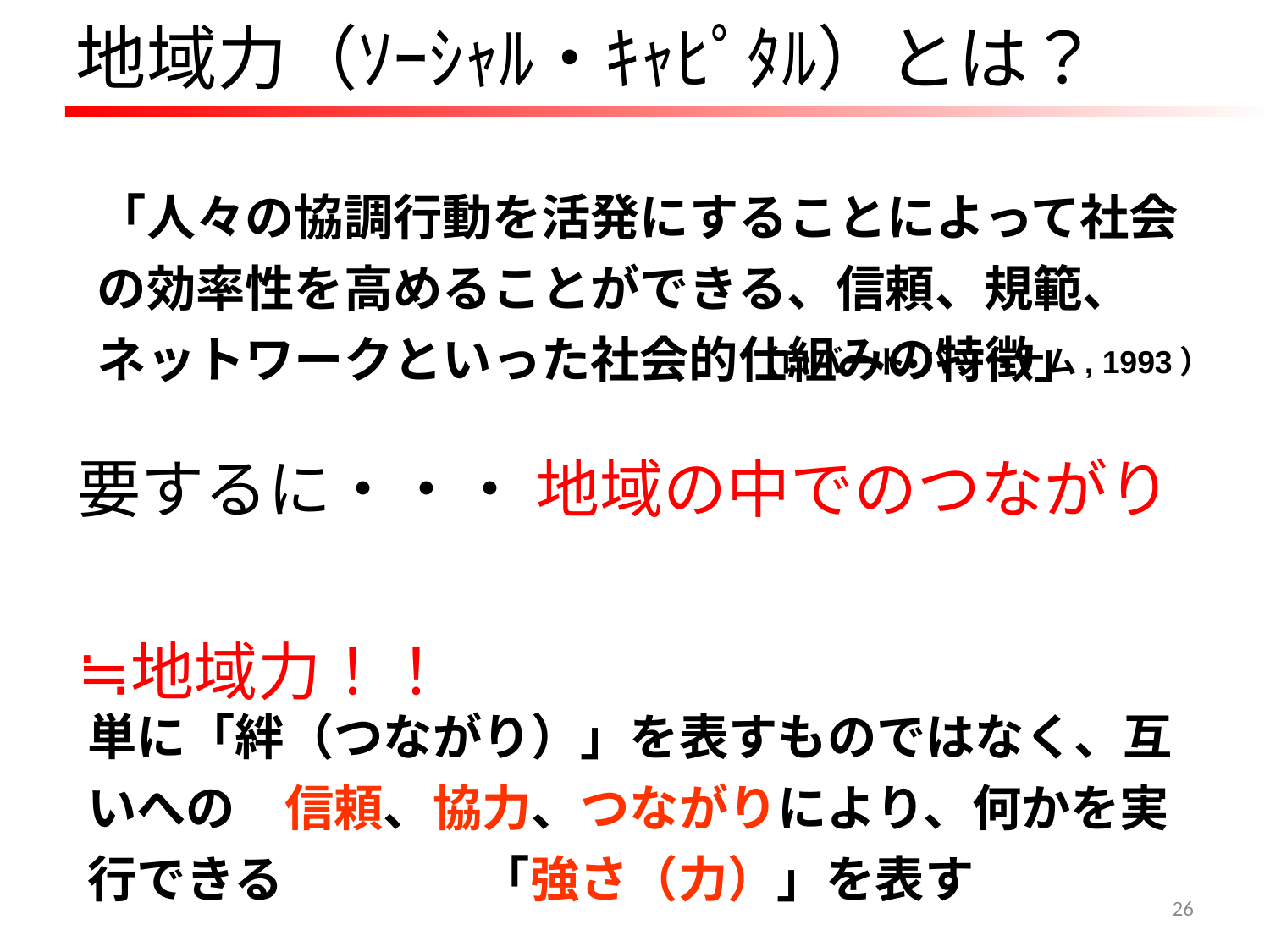

地域力（ｿｰｼｬﾙ・ｷｬﾋﾟﾀﾙ）とは？

「人々の協調行動を活発にすることによって社会の効率性を高めることができる、信頼、規範、ネットワークといった社会的仕組みの特徴」
（ロバート・パットナム, 1993）
要するに・・・ 地域の中でのつながり
　　　　　　　　　　　　　　　　　≒地域力！！

単に「絆（つながり）」を表すものではなく、互いへの　信頼、協力、つながりにより、何かを実行できる　　　　「強さ（力）」を表す
26